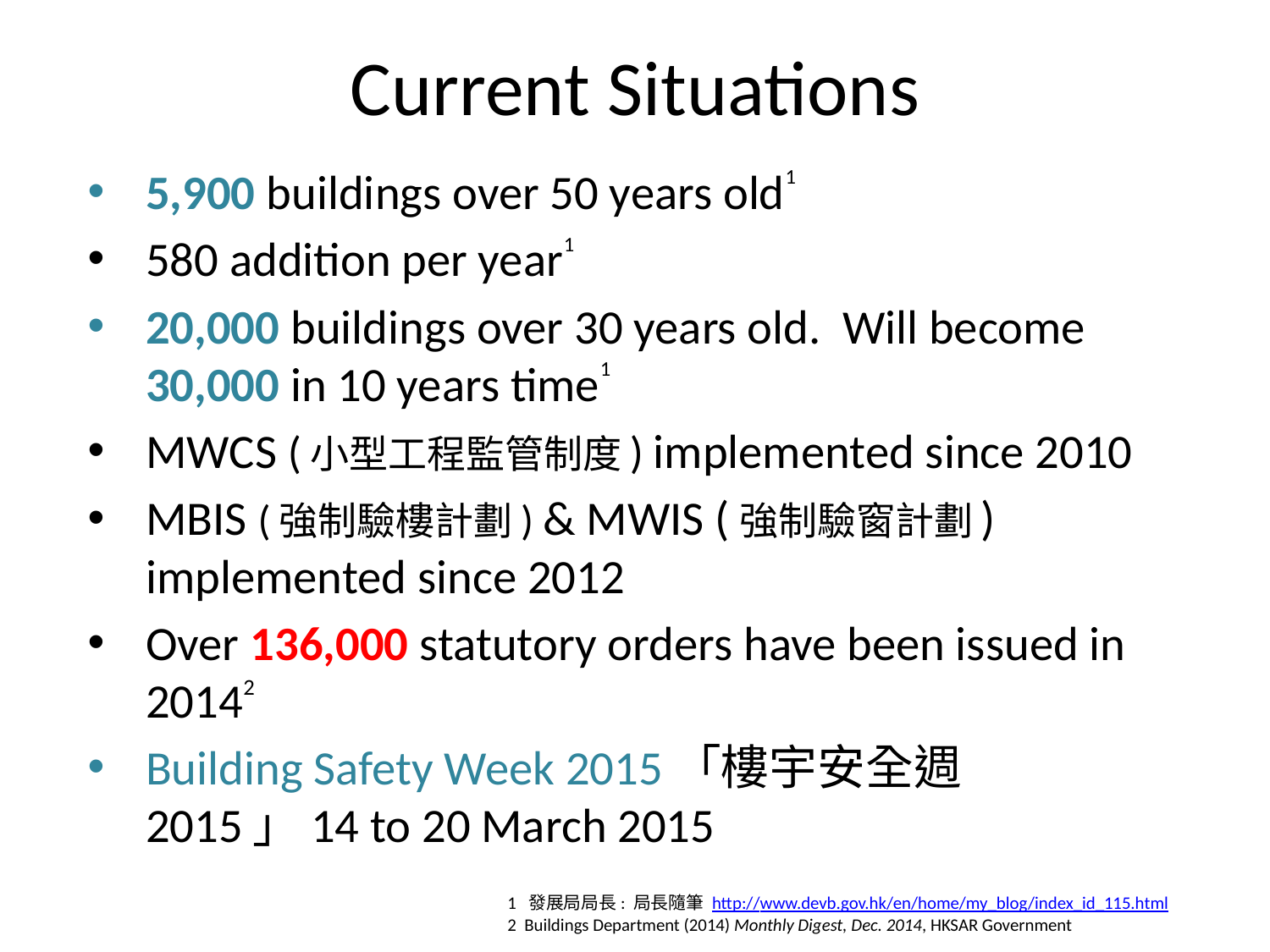

# Current Situations
5,900 buildings over 50 years old1
580 addition per year1
20,000 buildings over 30 years old.  Will become 30,000 in 10 years time1
MWCS (小型工程監管制度) implemented since 2010
MBIS (強制驗樓計劃) & MWIS (強制驗窗計劃) implemented since 2012
Over 136,000 statutory orders have been issued in 20142
Building Safety Week 2015「樓宇安全週2015」14 to 20 March 2015
1  發展局局長: 局長隨筆 http://www.devb.gov.hk/en/home/my_blog/index_id_115.html
2  Buildings Department (2014) Monthly Digest, Dec. 2014, HKSAR Government